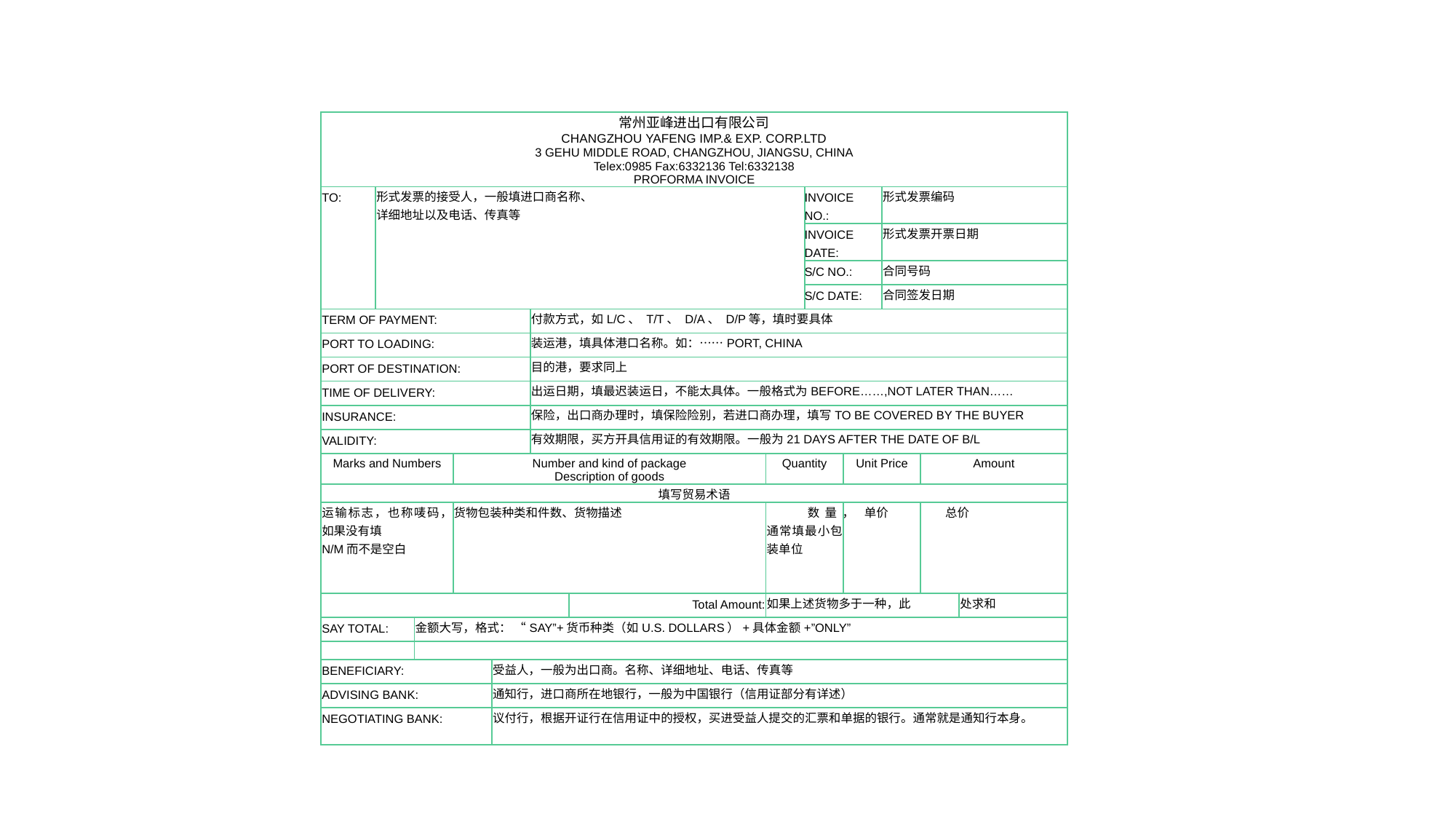

#
| 常州亚峰进出口有限公司 CHANGZHOU YAFENG IMP.& EXP. CORP.LTD 3 GEHU MIDDLE ROAD, CHANGZHOU, JIANGSU, CHINA Telex:0985 Fax:6332136 Tel:6332138 PROFORMA INVOICE |  |  |  |  |  |  |  |  |  |  |  |  |
| --- | --- | --- | --- | --- | --- | --- | --- | --- | --- | --- | --- | --- |
| TO: | 形式发票的接受人，一般填进口商名称、 详细地址以及电话、传真等 |  |  |  |  |  |  | INVOICE NO.: |  | 形式发票编码 |  |  |
|  |  |  |  |  |  |  |  | INVOICE DATE: |  | 形式发票开票日期 |  |  |
|  |  |  |  |  |  |  |  | S/C NO.: |  | 合同号码 |  |  |
|  |  |  |  |  |  |  |  | S/C DATE: |  | 合同签发日期 |  |  |
| TERM OF PAYMENT: |  |  |  |  | 付款方式，如L/C、 T/T、 D/A、 D/P等，填时要具体 |  |  |  |  |  |  |  |
| PORT TO LOADING: |  |  |  |  | 装运港，填具体港口名称。如：……PORT, CHINA |  |  |  |  |  |  |  |
| PORT OF DESTINATION: |  |  |  |  | 目的港，要求同上 |  |  |  |  |  |  |  |
| TIME OF DELIVERY: |  |  |  |  | 出运日期，填最迟装运日，不能太具体。一般格式为BEFORE……,NOT LATER THAN…… |  |  |  |  |  |  |  |
| INSURANCE: |  |  |  |  | 保险，出口商办理时，填保险险别，若进口商办理，填写TO BE COVERED BY THE BUYER |  |  |  |  |  |  |  |
| VALIDITY: |  |  |  |  | 有效期限，买方开具信用证的有效期限。一般为21 DAYS AFTER THE DATE OF B/L |  |  |  |  |  |  |  |
| Marks and Numbers |  |  | Number and kind of package Description of goods |  |  |  | Quantity |  | Unit Price |  | Amount |  |
| 填写贸易术语 |  |  |  |  |  |  |  |  |  |  |  |  |
| 运输标志，也称唛码，如果没有填 N/M而不是空白 |  |  | 货物包装种类和件数、货物描述 |  |  |  | 数量，通常填最小包装单位 |  | 单价 |  | 总价 |  |
|  |  |  |  |  |  | Total Amount: | 如果上述货物多于一种，此 |  |  |  |  | 处求和 |
| SAY TOTAL: |  | 金额大写，格式： “SAY”+货币种类（如U.S. DOLLARS）+具体金额+”ONLY” |  |  |  |  |  |  |  |  |  |  |
|  |  |  |  |  |  |  |  |  |  |  |  |  |
| BENEFICIARY: |  |  |  | 受益人，一般为出口商。名称、详细地址、电话、传真等 |  |  |  |  |  |  |  |  |
| ADVISING BANK: |  |  |  | 通知行，进口商所在地银行，一般为中国银行（信用证部分有详述） |  |  |  |  |  |  |  |  |
| NEGOTIATING BANK: |  |  |  | 议付行，根据开证行在信用证中的授权，买进受益人提交的汇票和单据的银行。通常就是通知行本身。 |  |  |  |  |  |  |  |  |